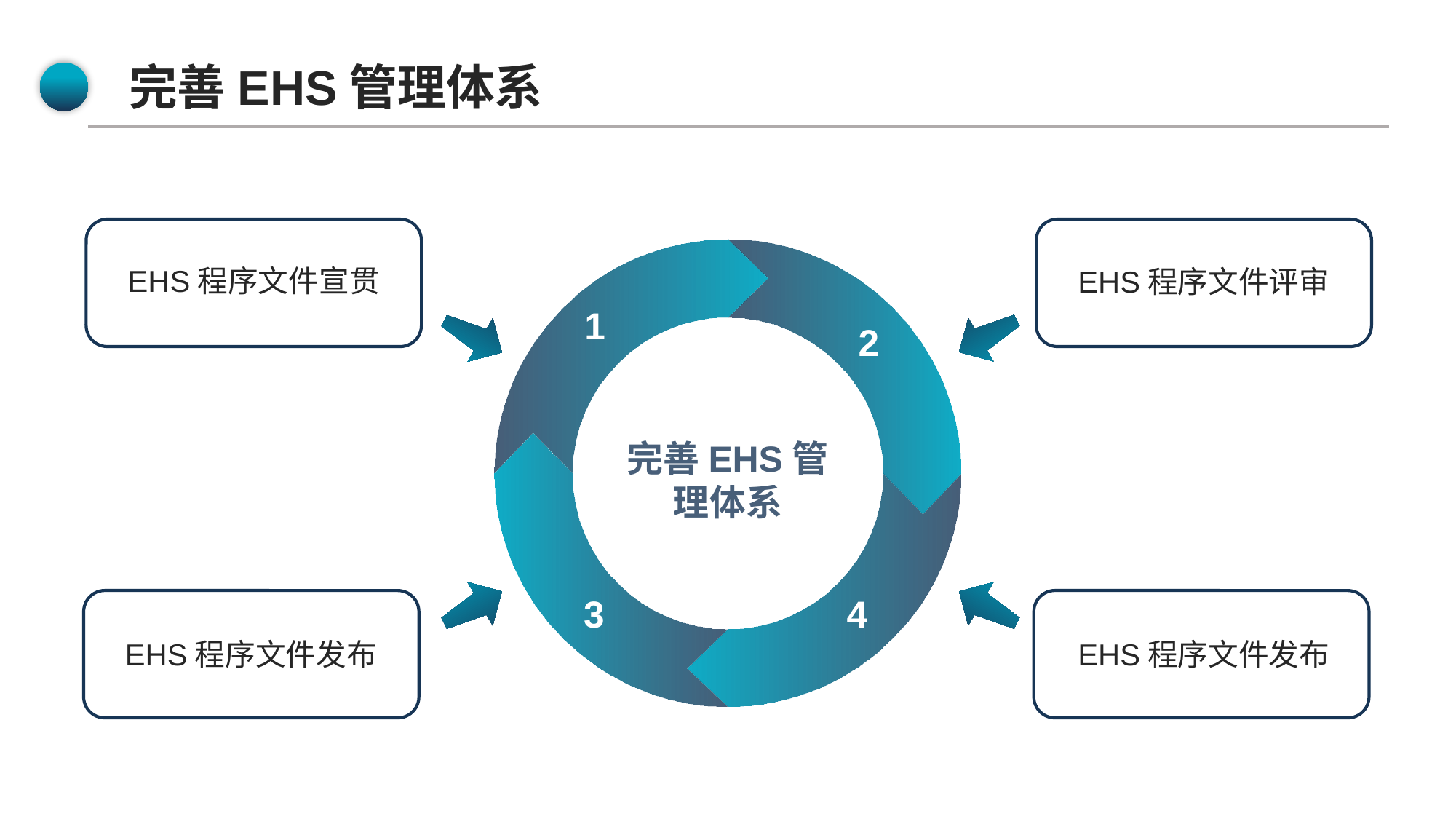

完善EHS管理体系

1
2

3
4
EHS程序文件宣贯
EHS程序文件评审

完善EHS管理体系

EHS程序文件发布
EHS程序文件发布